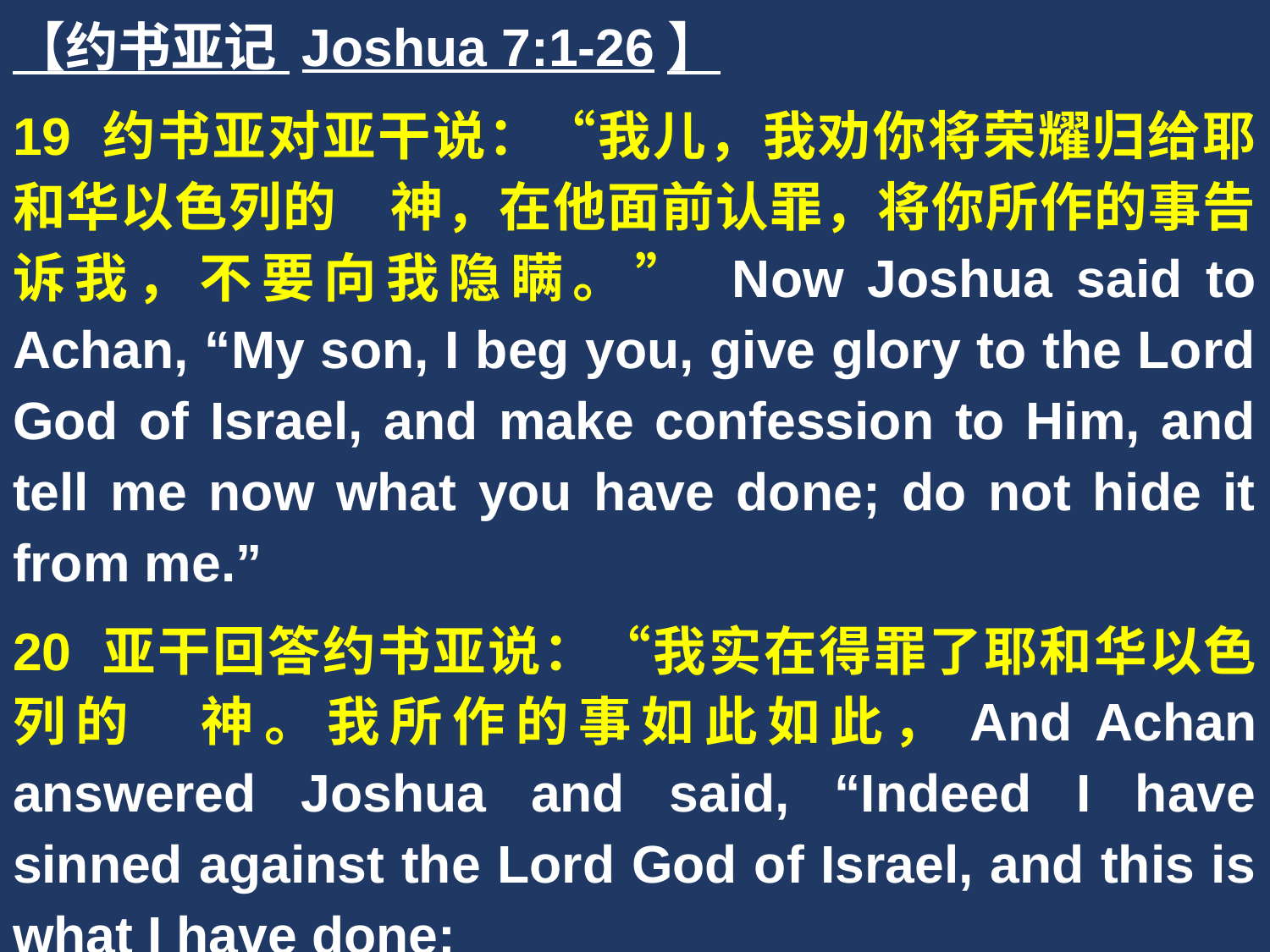

【约书亚记 Joshua 7:1-26】
19 约书亚对亚干说：“我儿，我劝你将荣耀归给耶和华以色列的　神，在他面前认罪，将你所作的事告诉我，不要向我隐瞒。” Now Joshua said to Achan, “My son, I beg you, give glory to the Lord God of Israel, and make confession to Him, and tell me now what you have done; do not hide it from me.”
20 亚干回答约书亚说：“我实在得罪了耶和华以色列的　神。我所作的事如此如此，And Achan answered Joshua and said, “Indeed I have sinned against the Lord God of Israel, and this is what I have done: